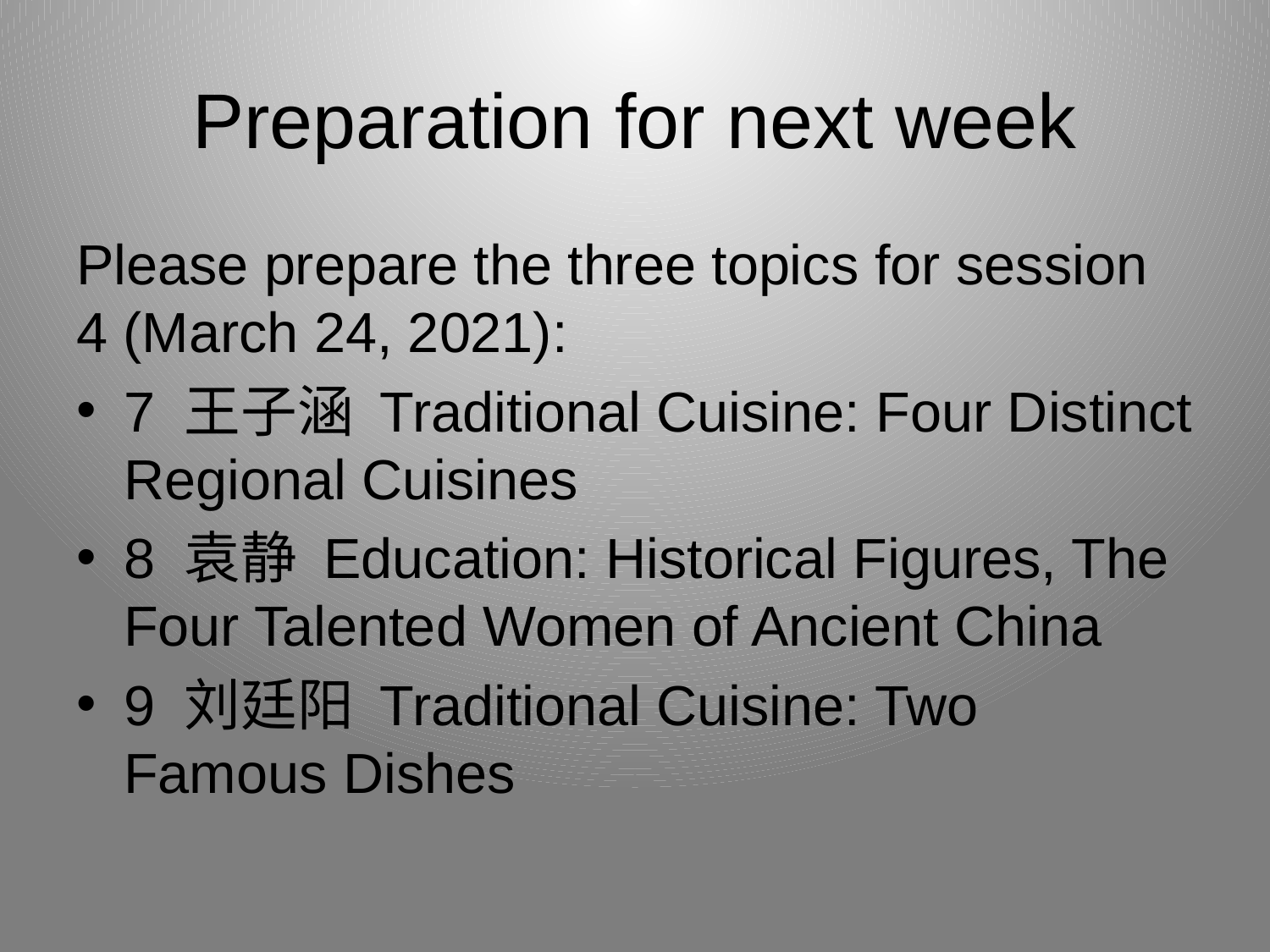

# Preparation for next week
Please prepare the three topics for session 4 (March 24, 2021):
7 王子涵 Traditional Cuisine: Four Distinct Regional Cuisines
8 袁静 Education: Historical Figures, The Four Talented Women of Ancient China
9 刘廷阳 Traditional Cuisine: Two Famous Dishes